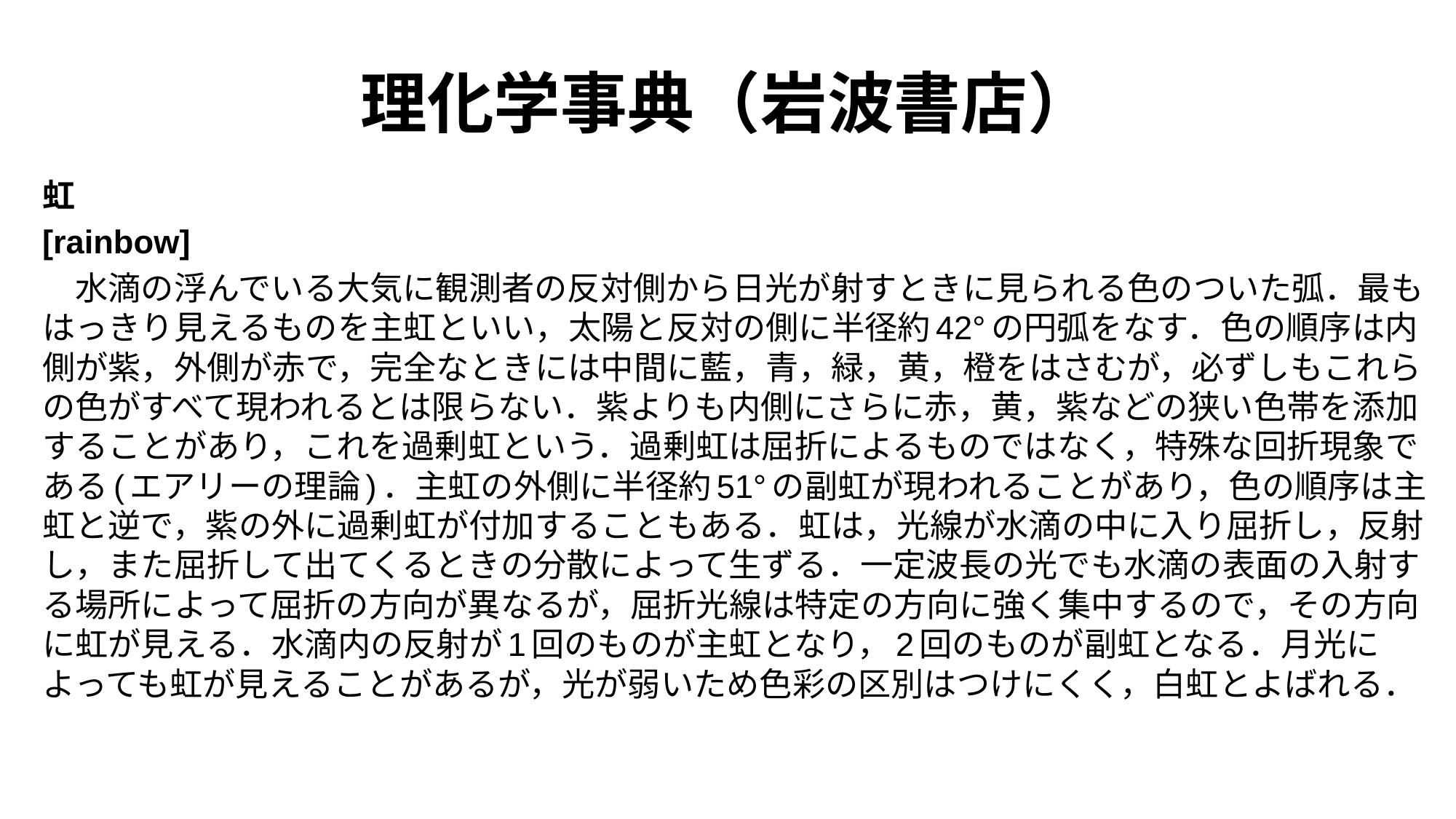

# 理化学事典（岩波書店）
虹
[rainbow]
　水滴の浮んでいる大気に観測者の反対側から日光が射すときに見られる色のついた弧．最もはっきり見えるものを主虹といい，太陽と反対の側に半径約42°の円弧をなす．色の順序は内側が紫，外側が赤で，完全なときには中間に藍，青，緑，黄，橙をはさむが，必ずしもこれらの色がすべて現われるとは限らない．紫よりも内側にさらに赤，黄，紫などの狭い色帯を添加することがあり，これを過剰虹という．過剰虹は屈折によるものではなく，特殊な回折現象である(エアリーの理論)．主虹の外側に半径約51°の副虹が現われることがあり，色の順序は主虹と逆で，紫の外に過剰虹が付加することもある．虹は，光線が水滴の中に入り屈折し，反射し，また屈折して出てくるときの分散によって生ずる．一定波長の光でも水滴の表面の入射する場所によって屈折の方向が異なるが，屈折光線は特定の方向に強く集中するので，その方向に虹が見える．水滴内の反射が1回のものが主虹となり，2回のものが副虹となる．月光によっても虹が見えることがあるが，光が弱いため色彩の区別はつけにくく，白虹とよばれる．